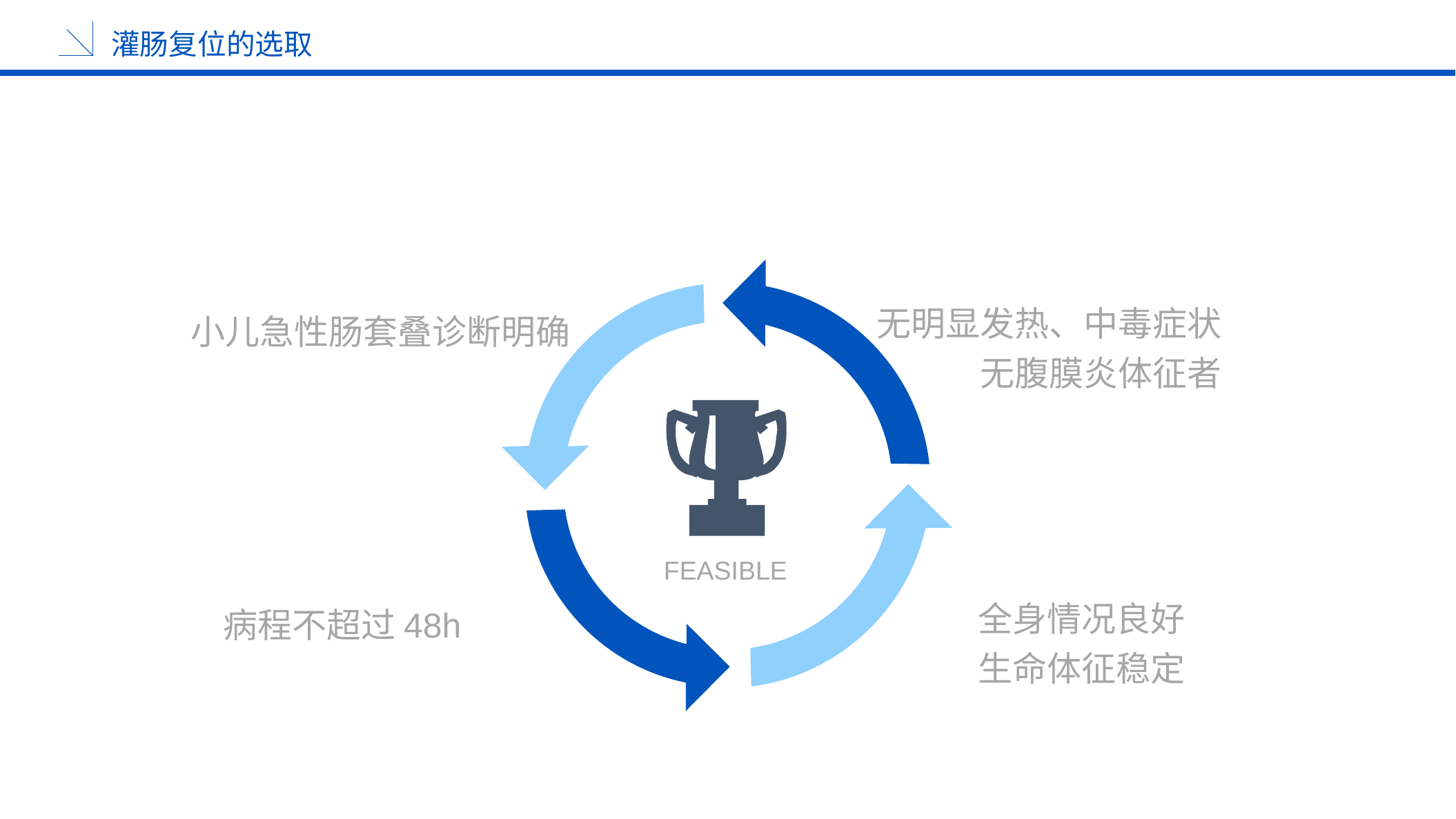

灌肠复位的选取

无明显发热、中毒症状
无腹膜炎体征者
小儿急性肠套叠诊断明确

FEASIBLE
全身情况良好
生命体征稳定
病程不超过48h